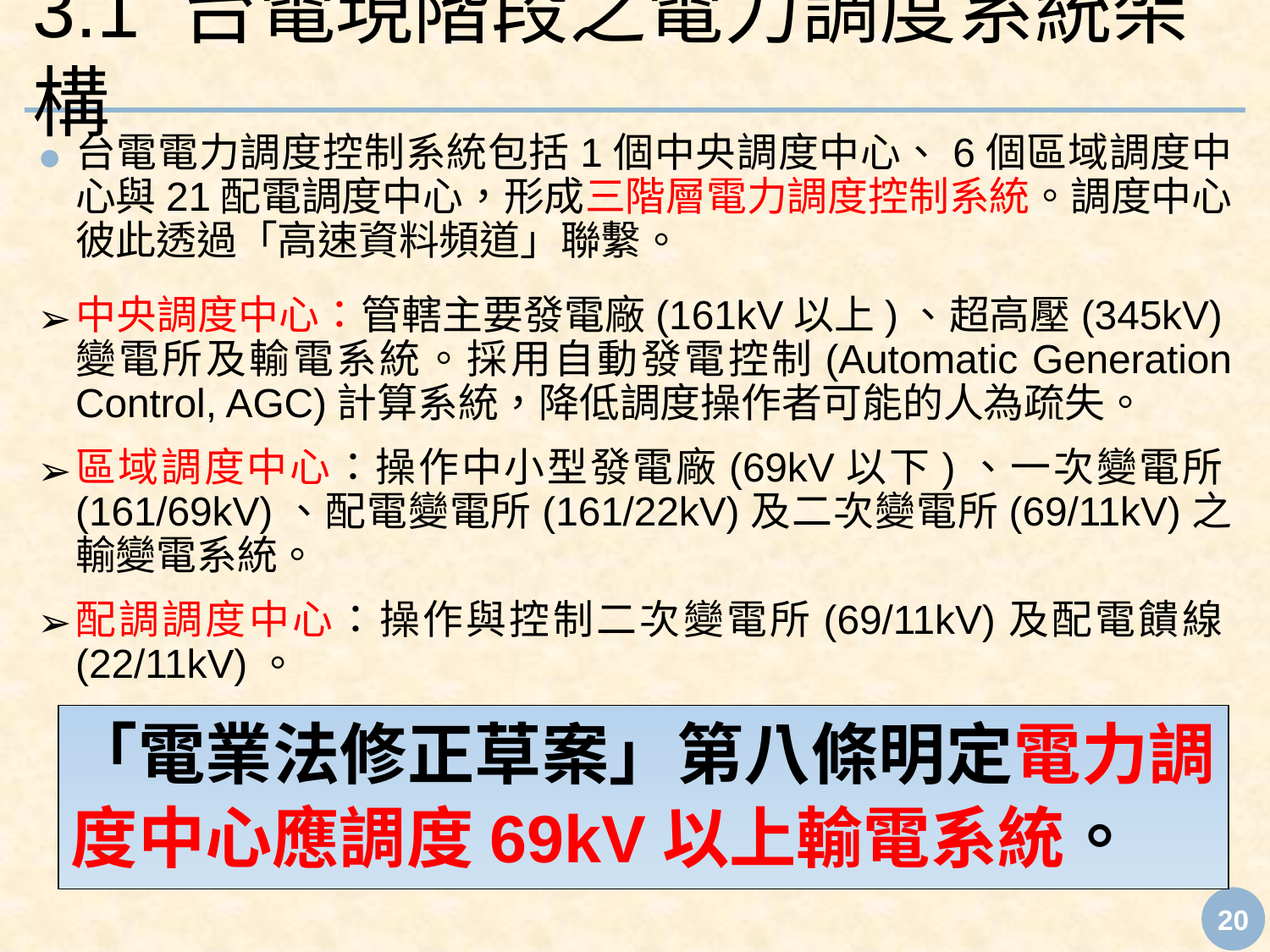

# 3.1 台電現階段之電力調度系統架構
台電電力調度控制系統包括1個中央調度中心、6個區域調度中心與21配電調度中心，形成三階層電力調度控制系統。調度中心彼此透過「高速資料頻道」聯繫。
中央調度中心：管轄主要發電廠(161kV以上)、超高壓(345kV)變電所及輸電系統。採用自動發電控制(Automatic Generation Control, AGC)計算系統，降低調度操作者可能的人為疏失。
區域調度中心：操作中小型發電廠(69kV以下)、一次變電所(161/69kV)、配電變電所(161/22kV)及二次變電所(69/11kV)之輸變電系統。
配調調度中心：操作與控制二次變電所(69/11kV)及配電饋線(22/11kV)。

「電業法修正草案」第八條明定電力調度中心應調度69kV以上輸電系統。
20